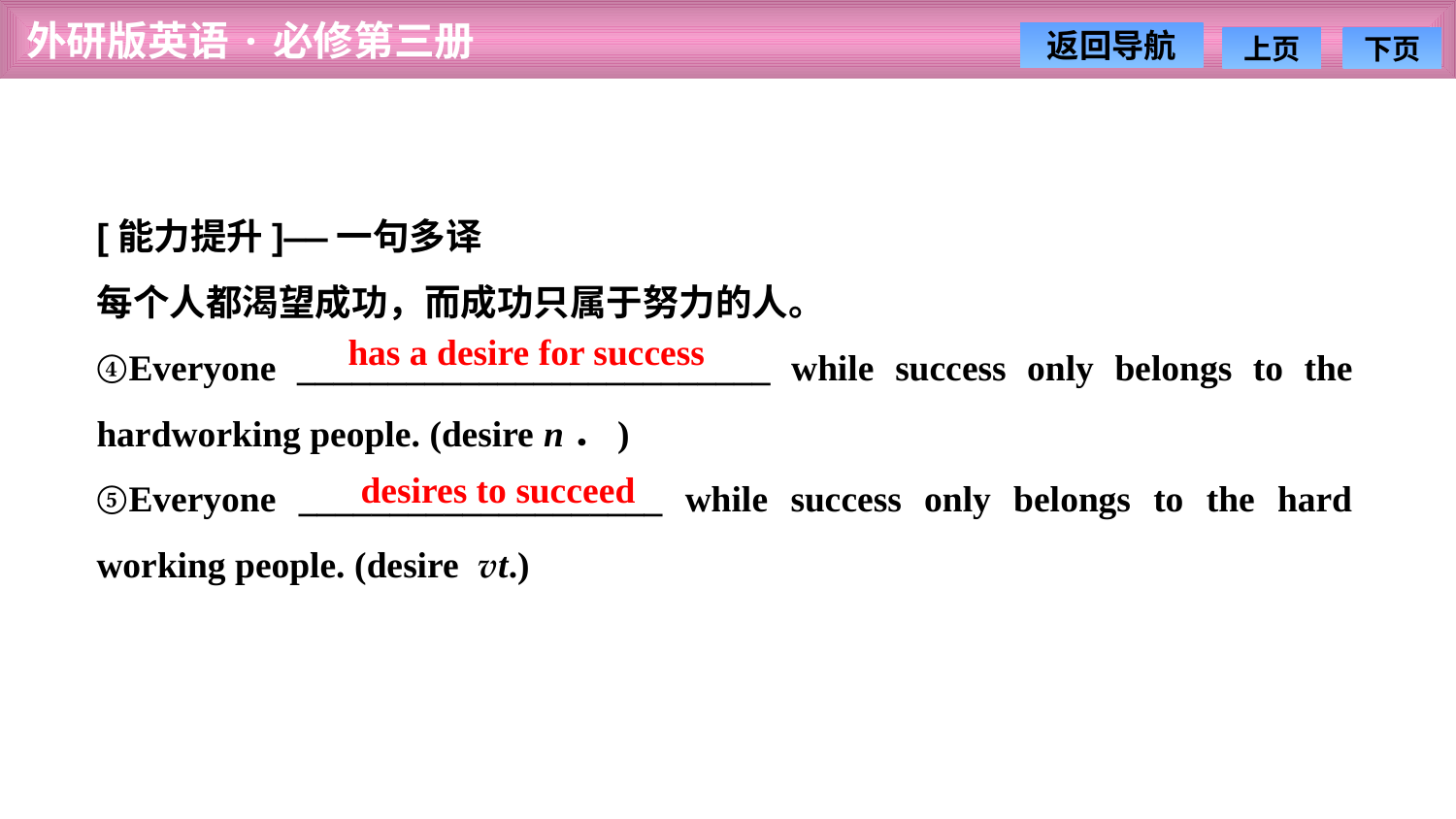

[能力提升]——一句多译
每个人都渴望成功，而成功只属于努力的人。
④Everyone __________________________ while success only belongs to the hard­working people. (desire n．)
⑤Everyone ____________________ while success only belongs to the hard­working people. (desire  vt.)
has a desire for success
desires to succeed